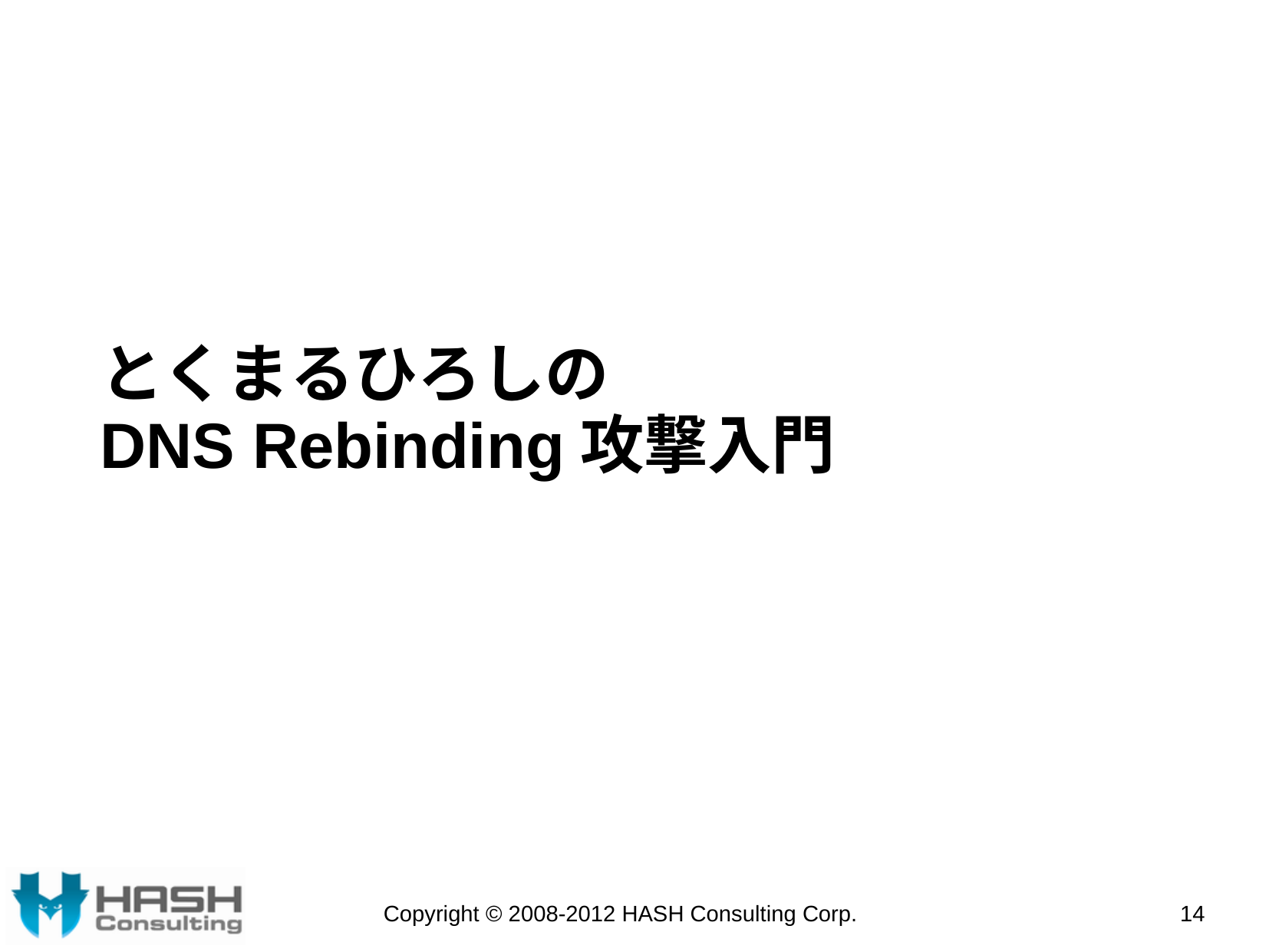

# とくまるひろしの DNS Rebinding攻撃入門
Copyright © 2008-2012 HASH Consulting Corp.
14